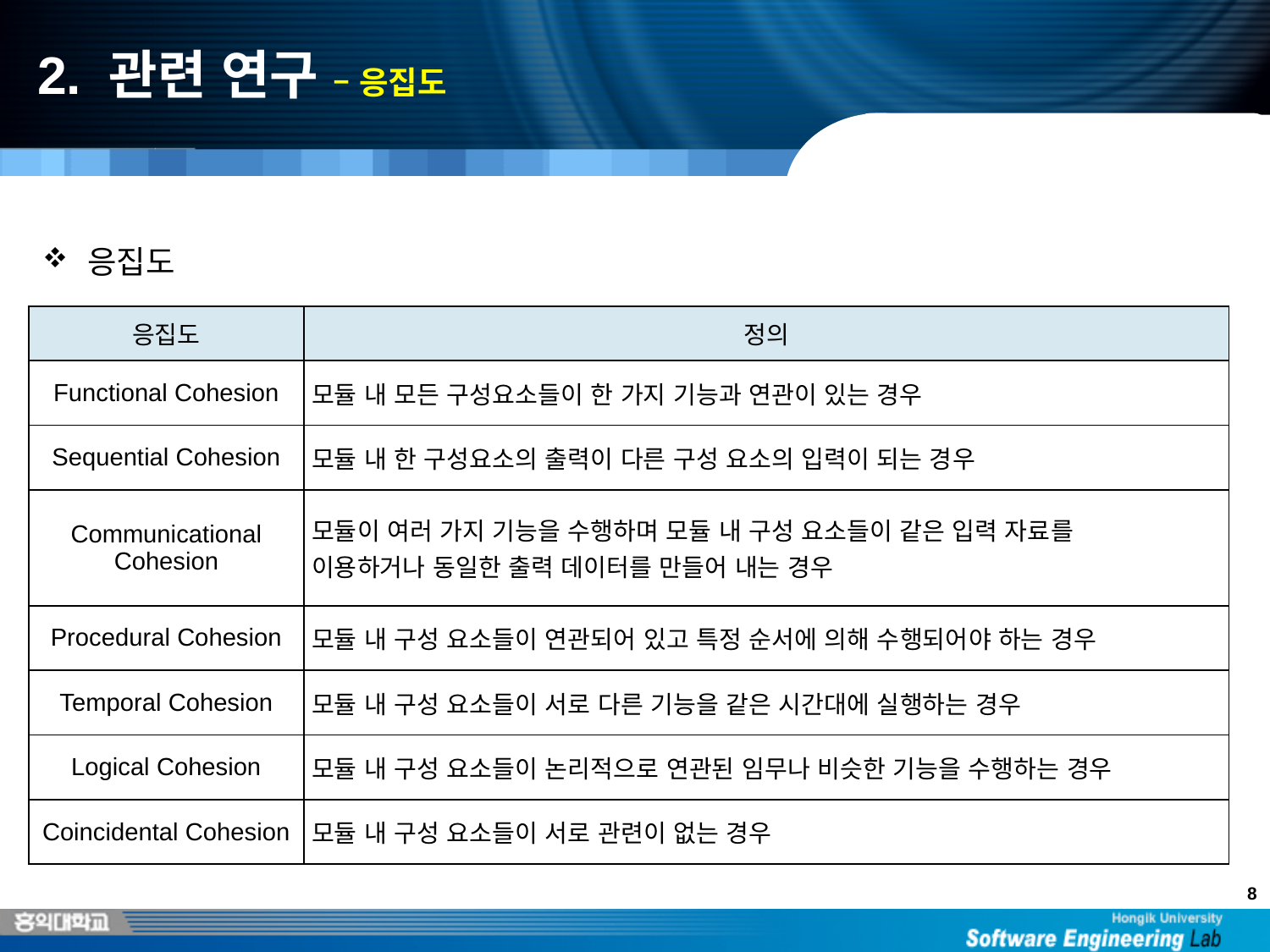

# 2. 관련 연구 – 응집도

 응집도

| 응집도 | 정의 |
| --- | --- |
| Functional Cohesion | 모듈 내 모든 구성요소들이 한 가지 기능과 연관이 있는 경우 |
| Sequential Cohesion | 모듈 내 한 구성요소의 출력이 다른 구성 요소의 입력이 되는 경우 |
| Communicational Cohesion | 모듈이 여러 가지 기능을 수행하며 모듈 내 구성 요소들이 같은 입력 자료를 이용하거나 동일한 출력 데이터를 만들어 내는 경우 |
| Procedural Cohesion | 모듈 내 구성 요소들이 연관되어 있고 특정 순서에 의해 수행되어야 하는 경우 |
| Temporal Cohesion | 모듈 내 구성 요소들이 서로 다른 기능을 같은 시간대에 실행하는 경우 |
| Logical Cohesion | 모듈 내 구성 요소들이 논리적으로 연관된 임무나 비슷한 기능을 수행하는 경우 |
| Coincidental Cohesion | 모듈 내 구성 요소들이 서로 관련이 없는 경우 |
8